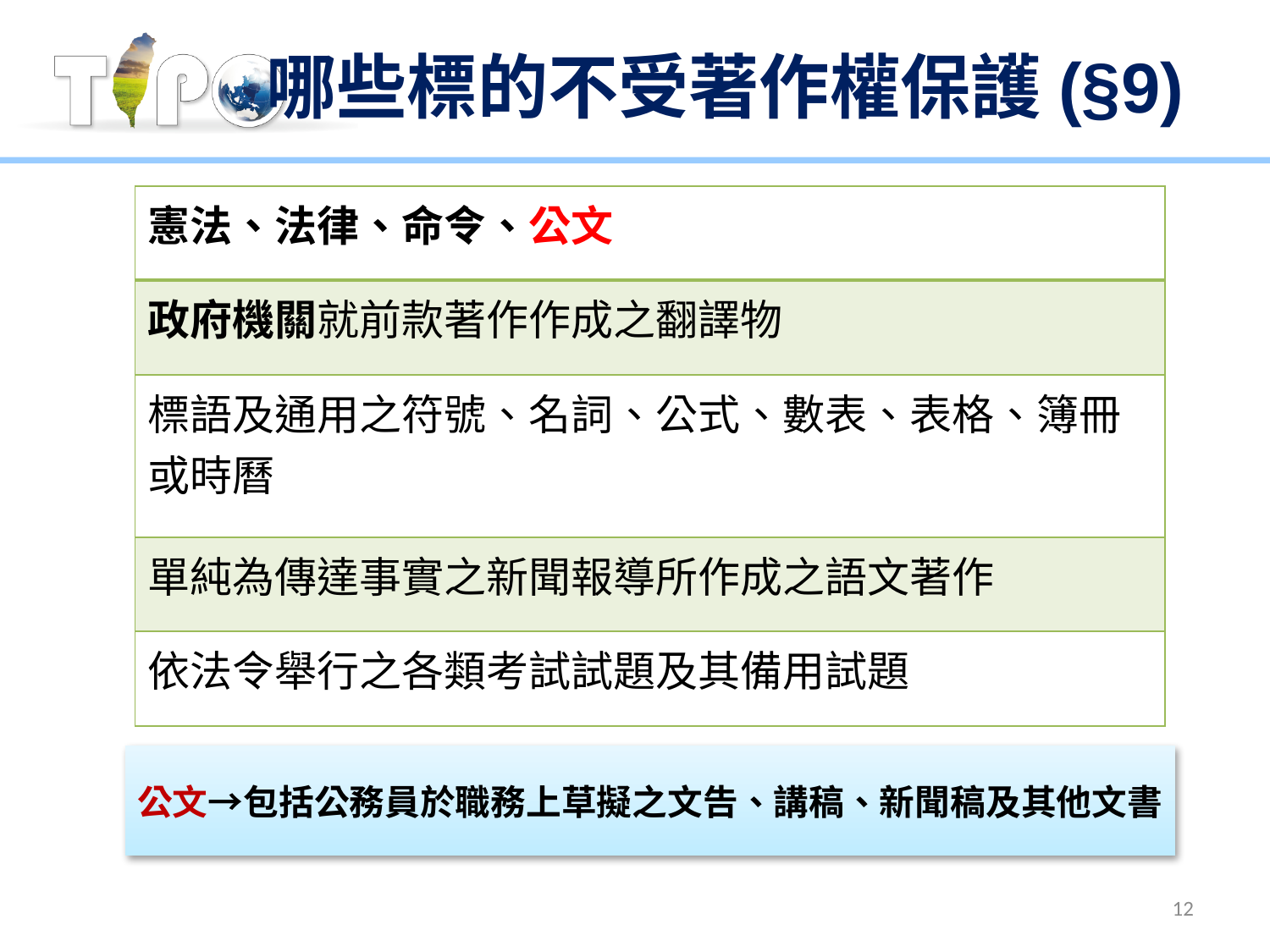

# 哪些標的不受著作權保護(§9)
| 憲法、法律、命令、公文 |
| --- |
| 政府機關就前款著作作成之翻譯物 |
| 標語及通用之符號、名詞、公式、數表、表格、簿冊或時曆 |
| 單純為傳達事實之新聞報導所作成之語文著作 |
| 依法令舉行之各類考試試題及其備用試題 |
公文→包括公務員於職務上草擬之文告、講稿、新聞稿及其他文書
12